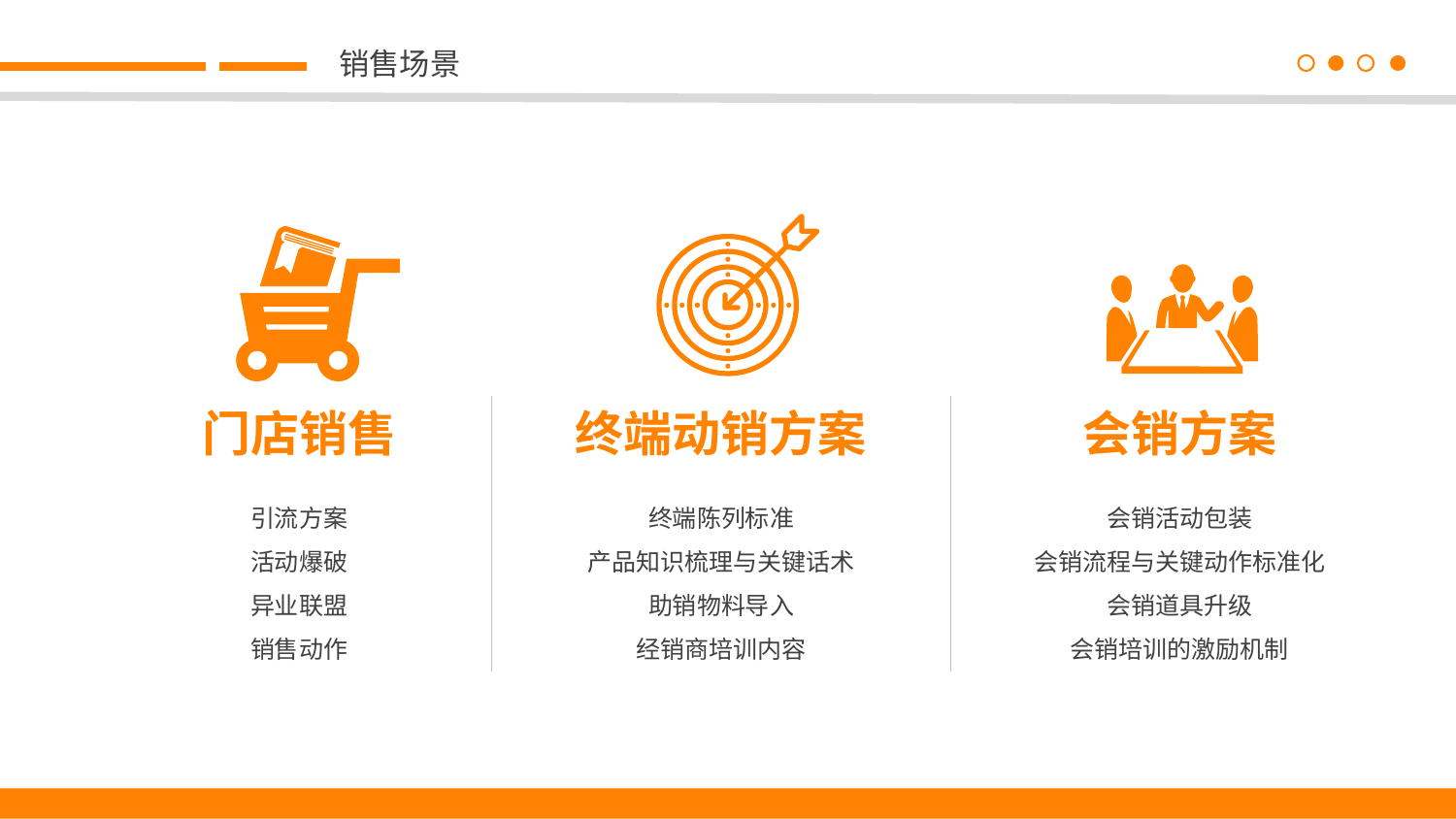

销售场景

终端动销方案
终端陈列标准
产品知识梳理与关键话术
助销物料导入
经销商培训内容
门店销售
引流方案
活动爆破
异业联盟
销售动作
会销方案
会销活动包装
会销流程与关键动作标准化
会销道具升级
会销培训的激励机制